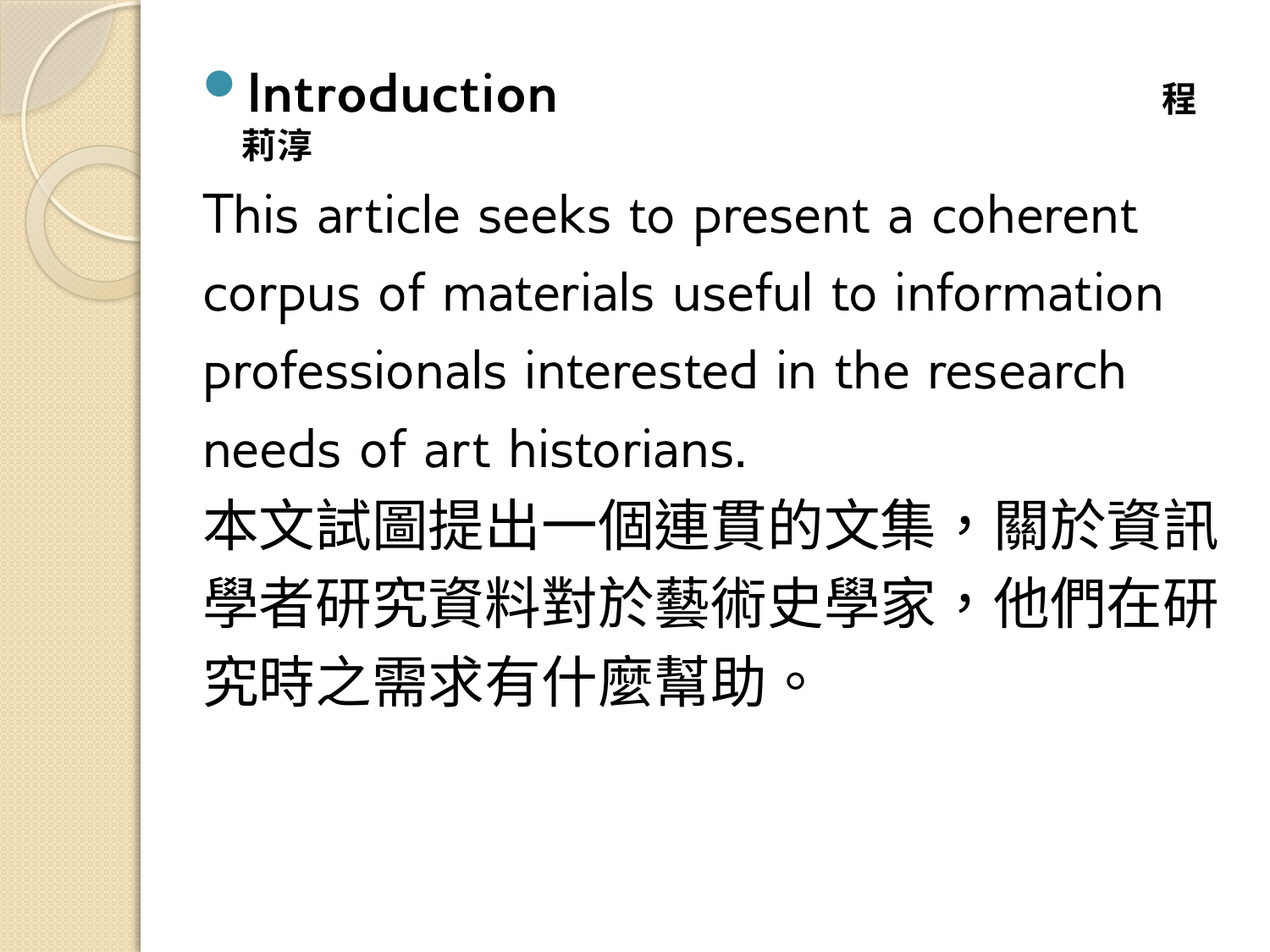

Introduction                                程莉淳
This article seeks to present a coherent
corpus of materials useful to information
professionals interested in the research
needs of art historians.
本文試圖提出一個連貫的文集，關於資訊
學者研究資料對於藝術史學家，他們在研
究時之需求有什麼幫助。